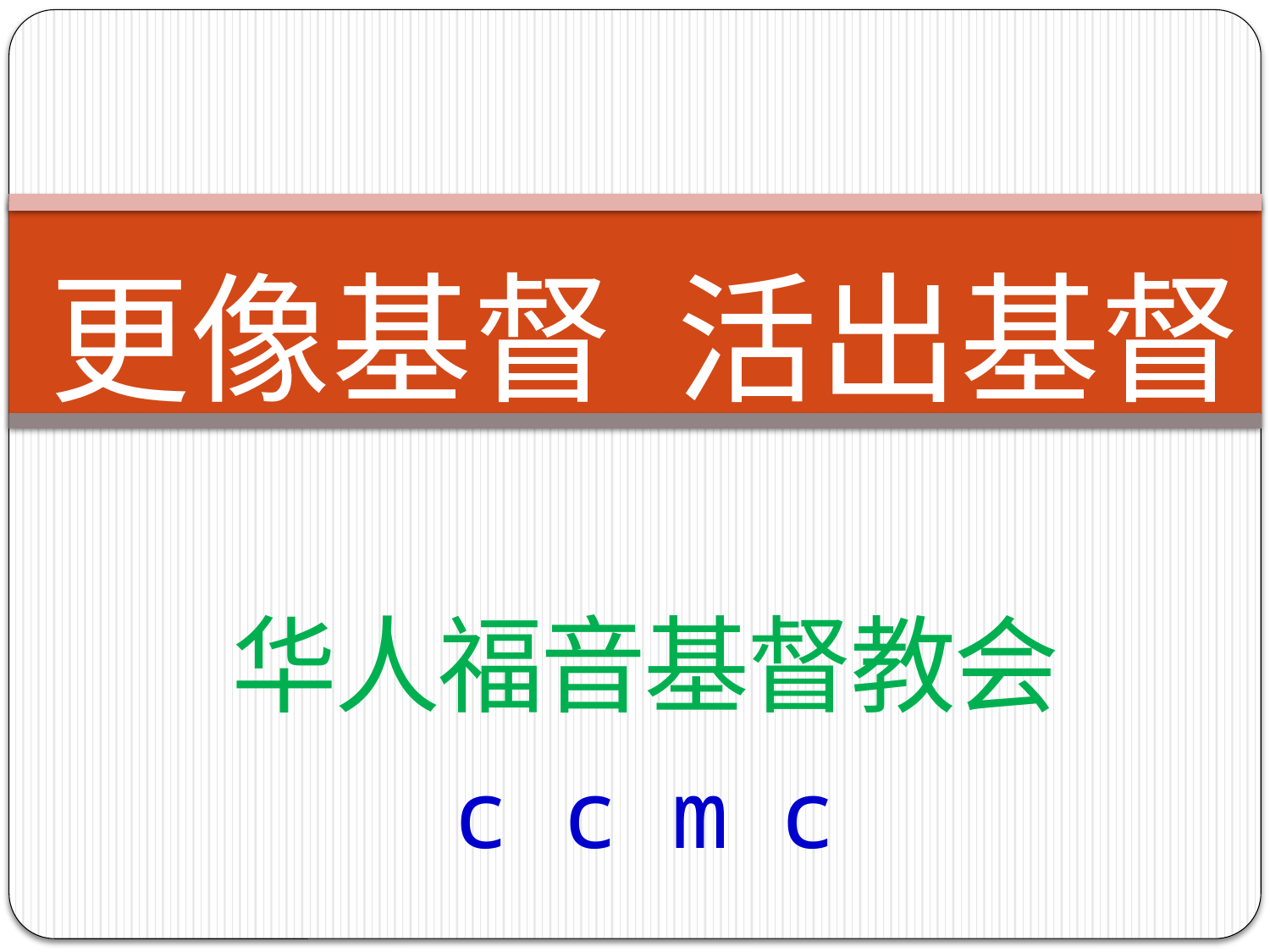

# 更像基督  活出基督
华人福音基督教会
c c m c